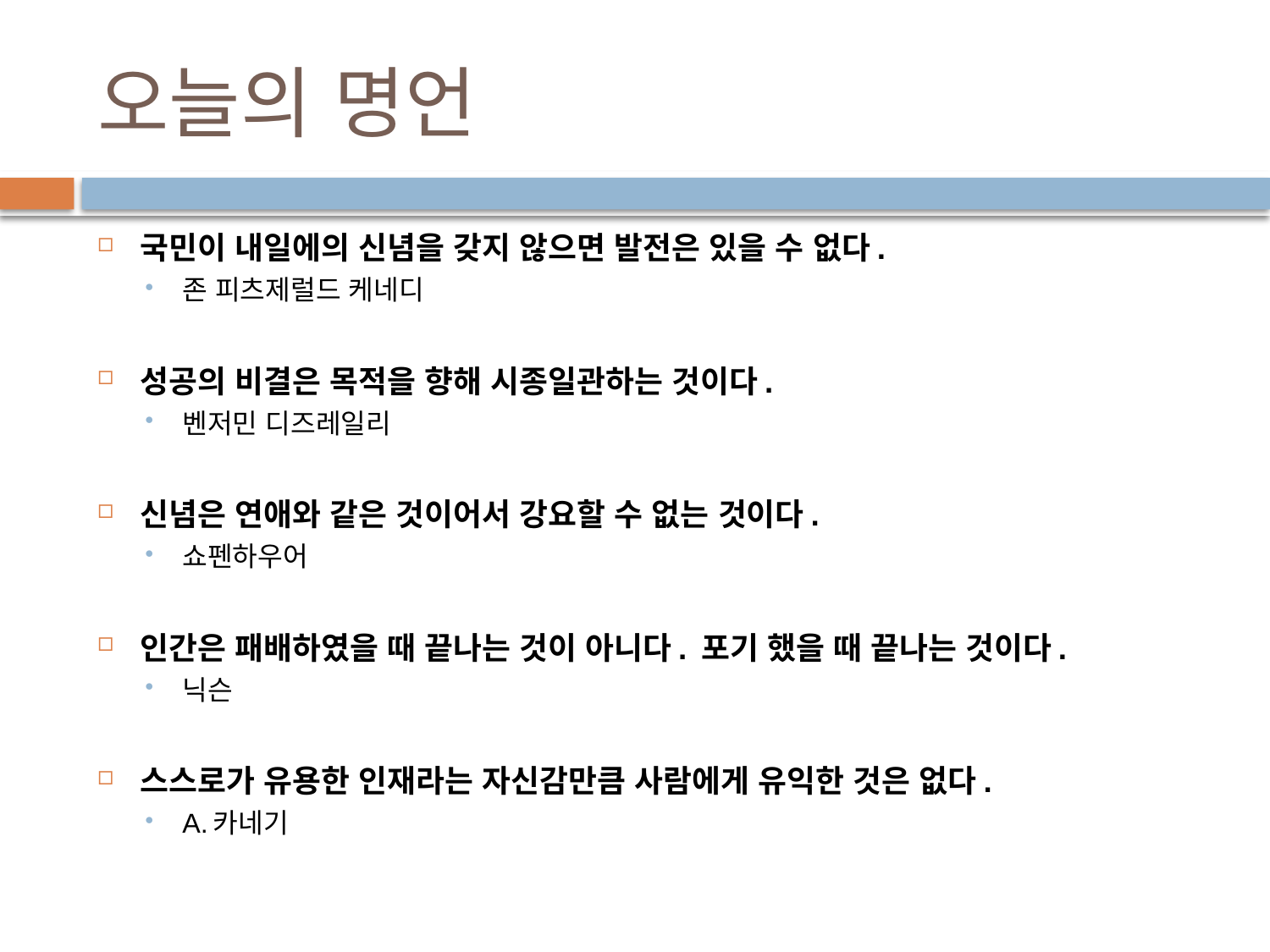

# 오늘의 명언
국민이 내일에의 신념을 갖지 않으면 발전은 있을 수 없다.
존 피츠제럴드 케네디

성공의 비결은 목적을 향해 시종일관하는 것이다.
벤저민 디즈레일리

신념은 연애와 같은 것이어서 강요할 수 없는 것이다.
쇼펜하우어

인간은 패배하였을 때 끝나는 것이 아니다. 포기 했을 때 끝나는 것이다.
닉슨

스스로가 유용한 인재라는 자신감만큼 사람에게 유익한 것은 없다.
A.카네기